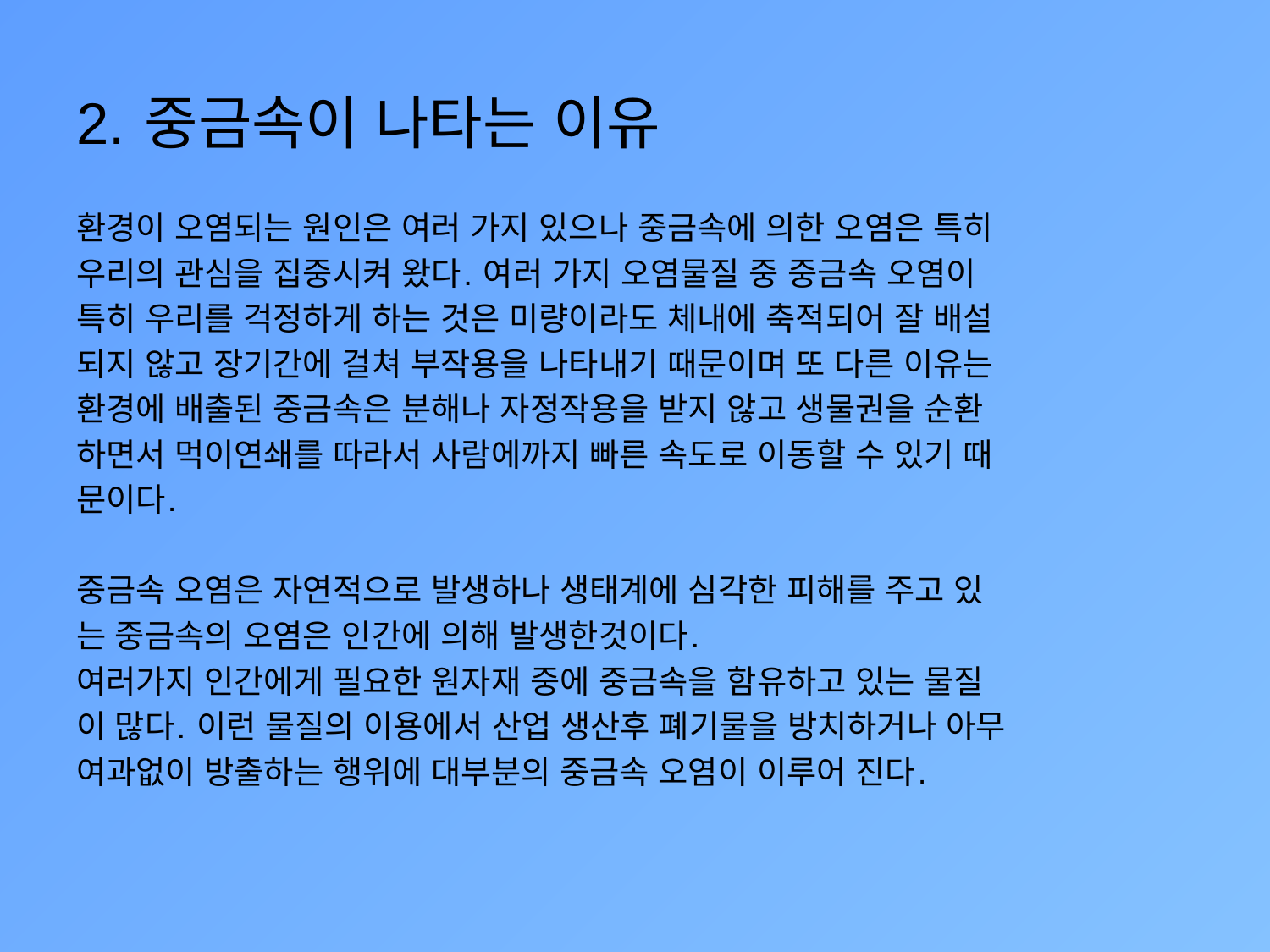

2. 중금속이 나타는 이유

환경이 오염되는 원인은 여러 가지 있으나 중금속에 의한 오염은 특히
우리의 관심을 집중시켜 왔다. 여러 가지 오염물질 중 중금속 오염이
특히 우리를 걱정하게 하는 것은 미량이라도 체내에 축적되어 잘 배설
되지 않고 장기간에 걸쳐 부작용을 나타내기 때문이며 또 다른 이유는
환경에 배출된 중금속은 분해나 자정작용을 받지 않고 생물권을 순환
하면서 먹이연쇄를 따라서 사람에까지 빠른 속도로 이동할 수 있기 때
문이다.

중금속 오염은 자연적으로 발생하나 생태계에 심각한 피해를 주고 있
는 중금속의 오염은 인간에 의해 발생한것이다.
여러가지 인간에게 필요한 원자재 중에 중금속을 함유하고 있는 물질
이 많다. 이런 물질의 이용에서 산업 생산후 폐기물을 방치하거나 아무
여과없이 방출하는 행위에 대부분의 중금속 오염이 이루어 진다.